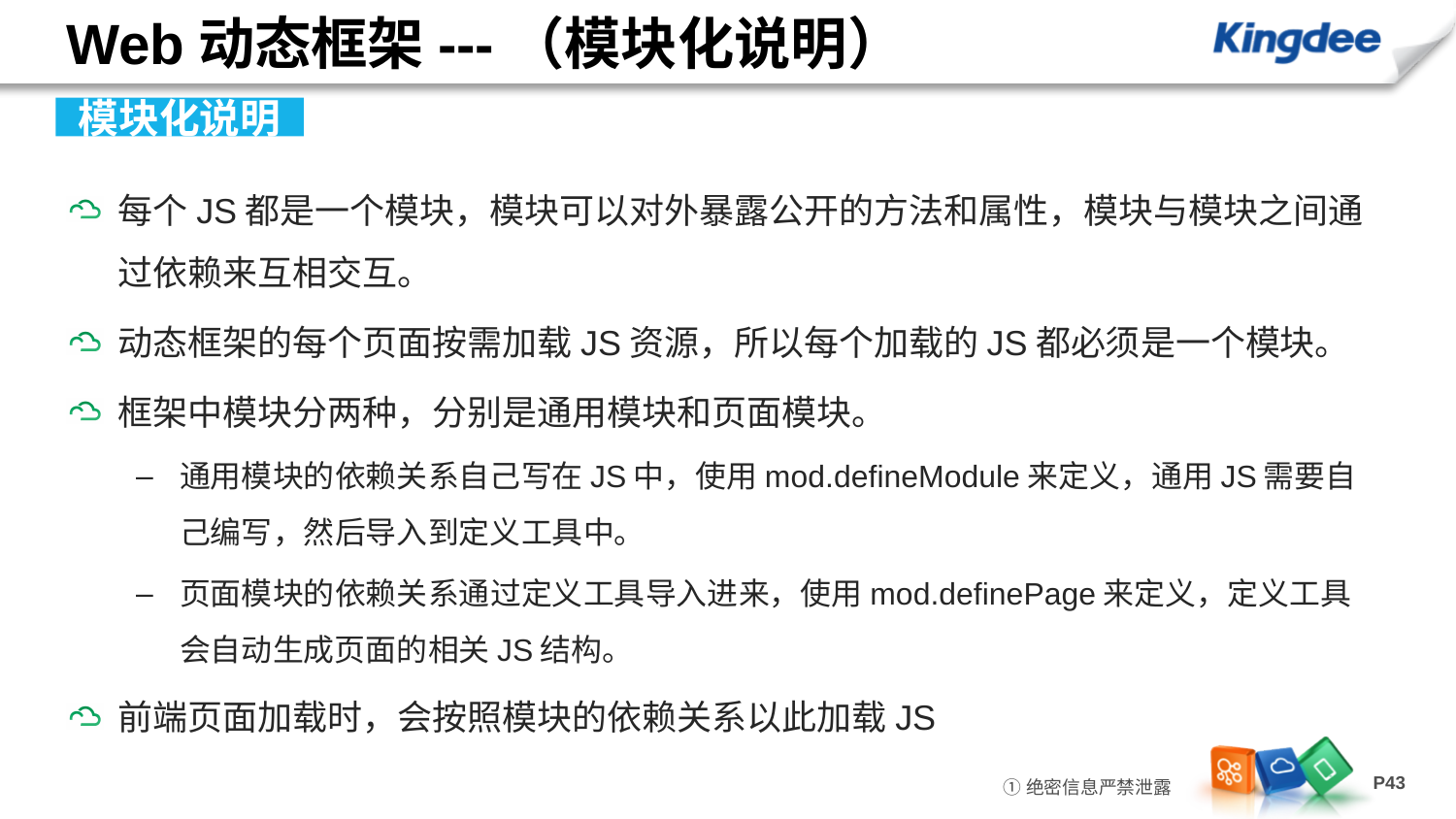

# Web动态框架---（模块化说明）
模块化说明
每个JS都是一个模块，模块可以对外暴露公开的方法和属性，模块与模块之间通过依赖来互相交互。
动态框架的每个页面按需加载JS资源，所以每个加载的JS都必须是一个模块。
框架中模块分两种，分别是通用模块和页面模块。
通用模块的依赖关系自己写在JS中，使用mod.defineModule来定义，通用JS需要自己编写，然后导入到定义工具中。
页面模块的依赖关系通过定义工具导入进来，使用mod.definePage来定义，定义工具会自动生成页面的相关JS结构。
前端页面加载时，会按照模块的依赖关系以此加载JS